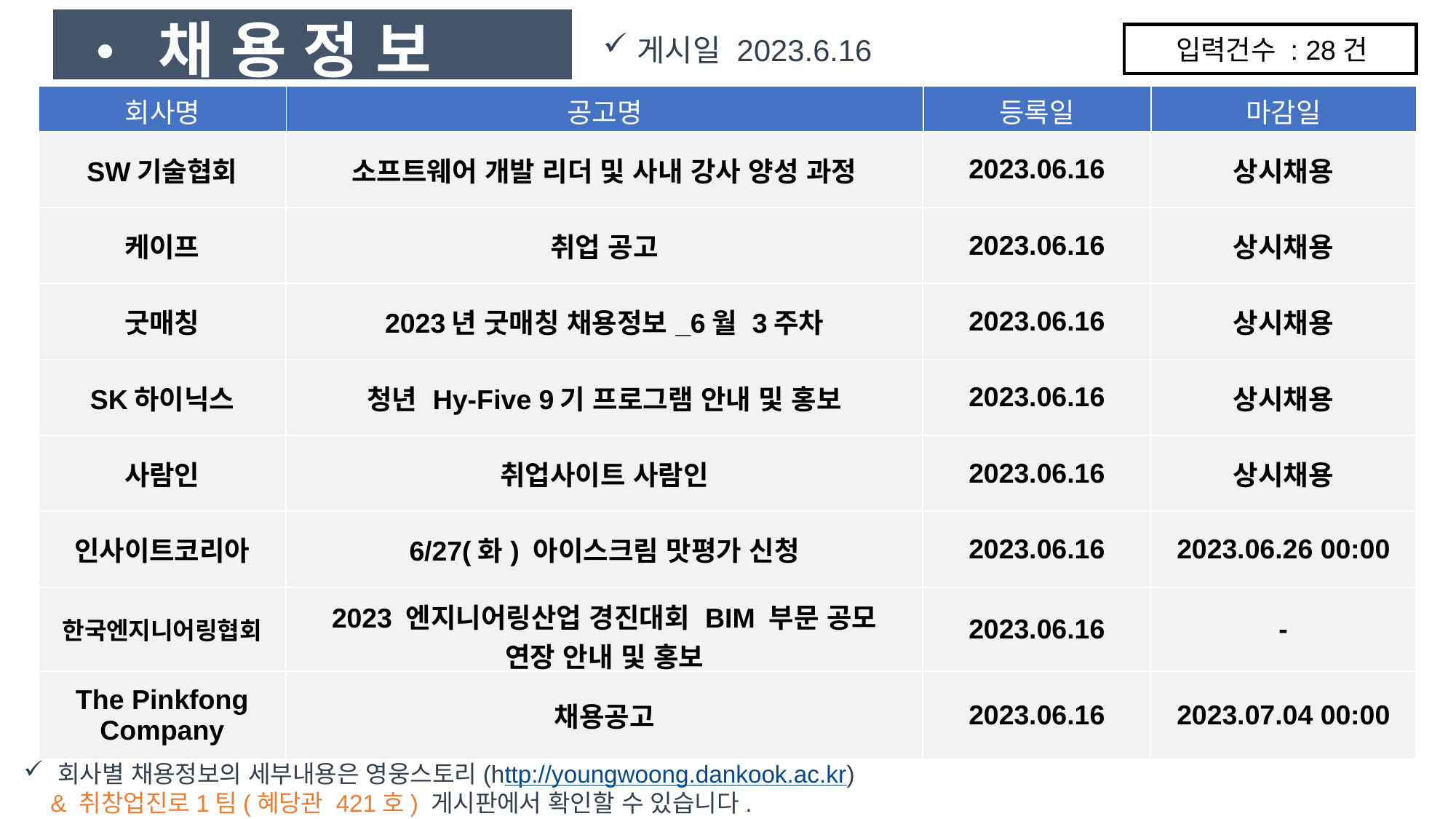

• 채 용 정 보

게시일 2023.6.16
입력건수 : 28건
| 회사명 | 공고명 | 등록일 | 마감일 |
| --- | --- | --- | --- |

| SW기술협회 | 소프트웨어 개발 리더 및 사내 강사 양성 과정 | 2023.06.16 | 상시채용 |
| --- | --- | --- | --- |
| 케이프 | 취업 공고 | 2023.06.16 | 상시채용 |
| 굿매칭 | 2023년 굿매칭 채용정보\_6월 3주차 | 2023.06.16 | 상시채용 |
| SK하이닉스 | 청년 Hy-Five 9기 프로그램 안내 및 홍보 | 2023.06.16 | 상시채용 |
| 사람인 | 취업사이트 사람인 | 2023.06.16 | 상시채용 |
| 인사이트코리아 | 6/27(화) 아이스크림 맛평가 신청 | 2023.06.16 | 2023.06.26 00:00 |
| 한국엔지니어링협회 | 2023 엔지니어링산업 경진대회 BIM 부문 공모 연장 안내 및 홍보 | 2023.06.16 | - |
| The Pinkfong Company | 채용공고 | 2023.06.16 | 2023.07.04 00:00 |

회사별 채용정보의 세부내용은 영웅스토리(http://youngwoong.dankook.ac.kr)
    & 취창업진로1팀(혜당관 421호) 게시판에서 확인할 수 있습니다.